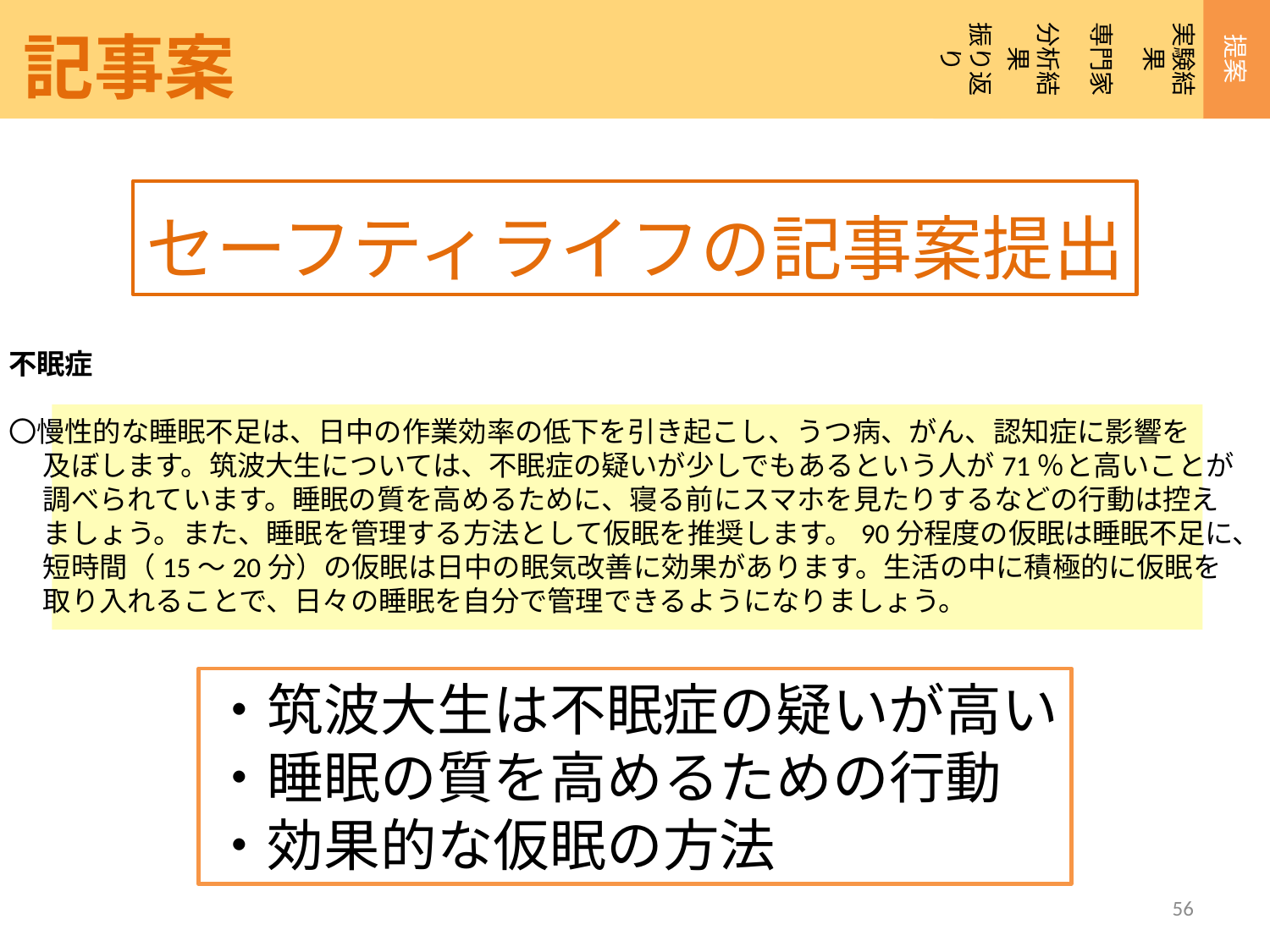

専門家
提案

振り返り
実験結果
分析結果
記事案

セーフティライフの記事案提出
不眠症

〇慢性的な睡眠不足は、日中の作業効率の低下を引き起こし、うつ病、がん、認知症に影響を
　 及ぼします。筑波大生については、不眠症の疑いが少しでもあるという人が71％と高いことが
　 調べられています。睡眠の質を高めるために、寝る前にスマホを見たりするなどの行動は控え
　 ましょう。また、睡眠を管理する方法として仮眠を推奨します。90分程度の仮眠は睡眠不足に、
　 短時間（15～20分）の仮眠は日中の眠気改善に効果があります。生活の中に積極的に仮眠を
　 取り入れることで、日々の睡眠を自分で管理できるようになりましょう。

・筑波大生は不眠症の疑いが高い
・睡眠の質を高めるための行動
・効果的な仮眠の方法
56